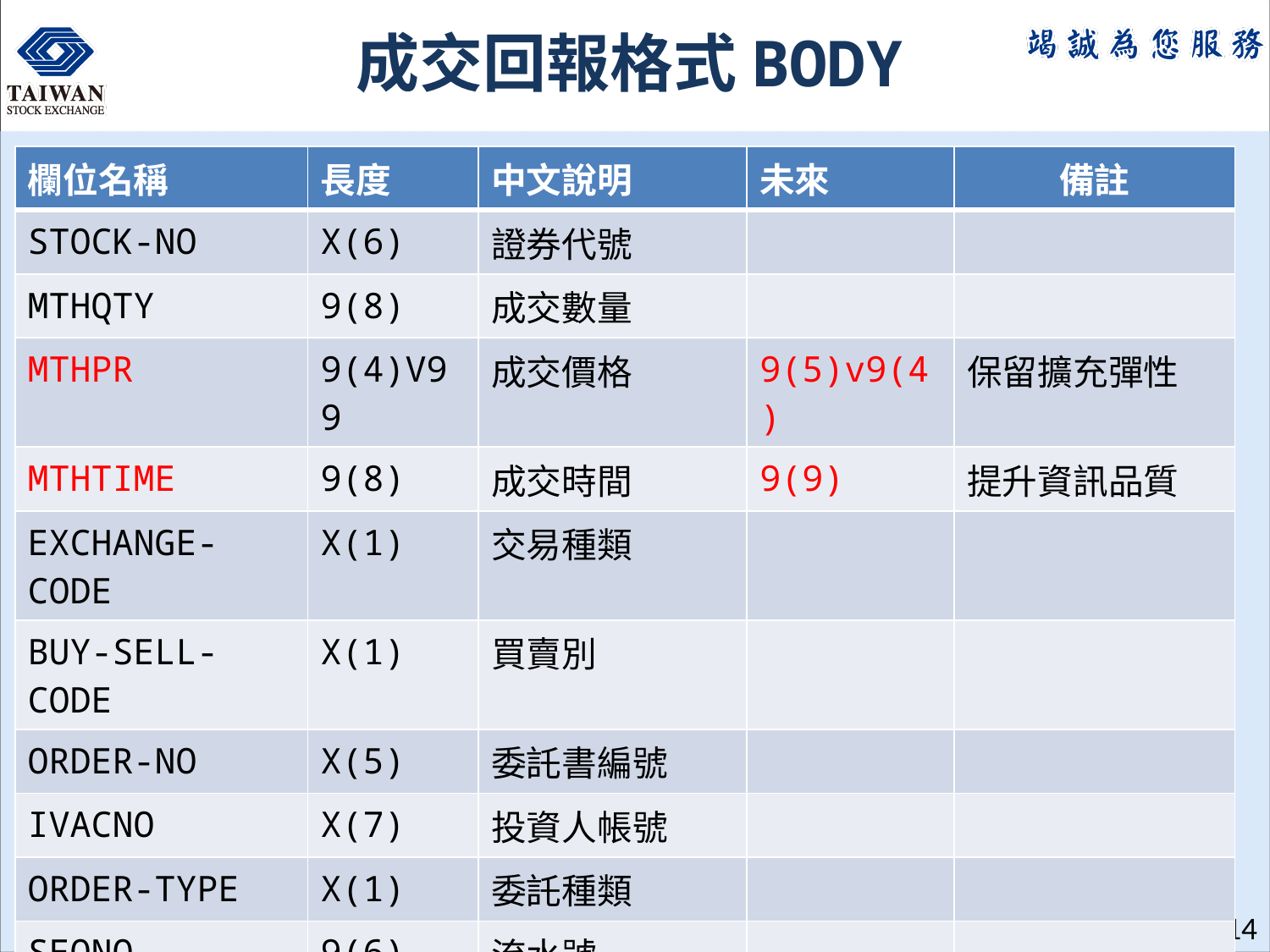

# 成交回報格式BODY
| 欄位名稱 | 長度 | 中文說明 | 未來 | 備註 |
| --- | --- | --- | --- | --- |
| STOCK-NO | X(6) | 證券代號 |  |  |
| MTHQTY | 9(8) | 成交數量 |  |  |
| MTHPR | 9(4)V99 | 成交價格 | 9(5)v9(4) | 保留擴充彈性 |
| MTHTIME | 9(8) | 成交時間 | 9(9) | 提升資訊品質 |
| EXCHANGE-CODE | X(1) | 交易種類 |  |  |
| BUY-SELL-CODE | X(1) | 買賣別 |  |  |
| ORDER-NO | X(5) | 委託書編號 |  |  |
| IVACNO | X(7) | 投資人帳號 |  |  |
| ORDER-TYPE | X(1) | 委託種類 |  |  |
| SEQNO | 9(6) | 流水號 |  |  |
| BROKER-ID | X(4) | 證券商代號 |  |  |
| RECNO | 9(8) | 成交總檔編號 |  |  |
| MARK-S | X(1) | 補送註記 |  |  |
14